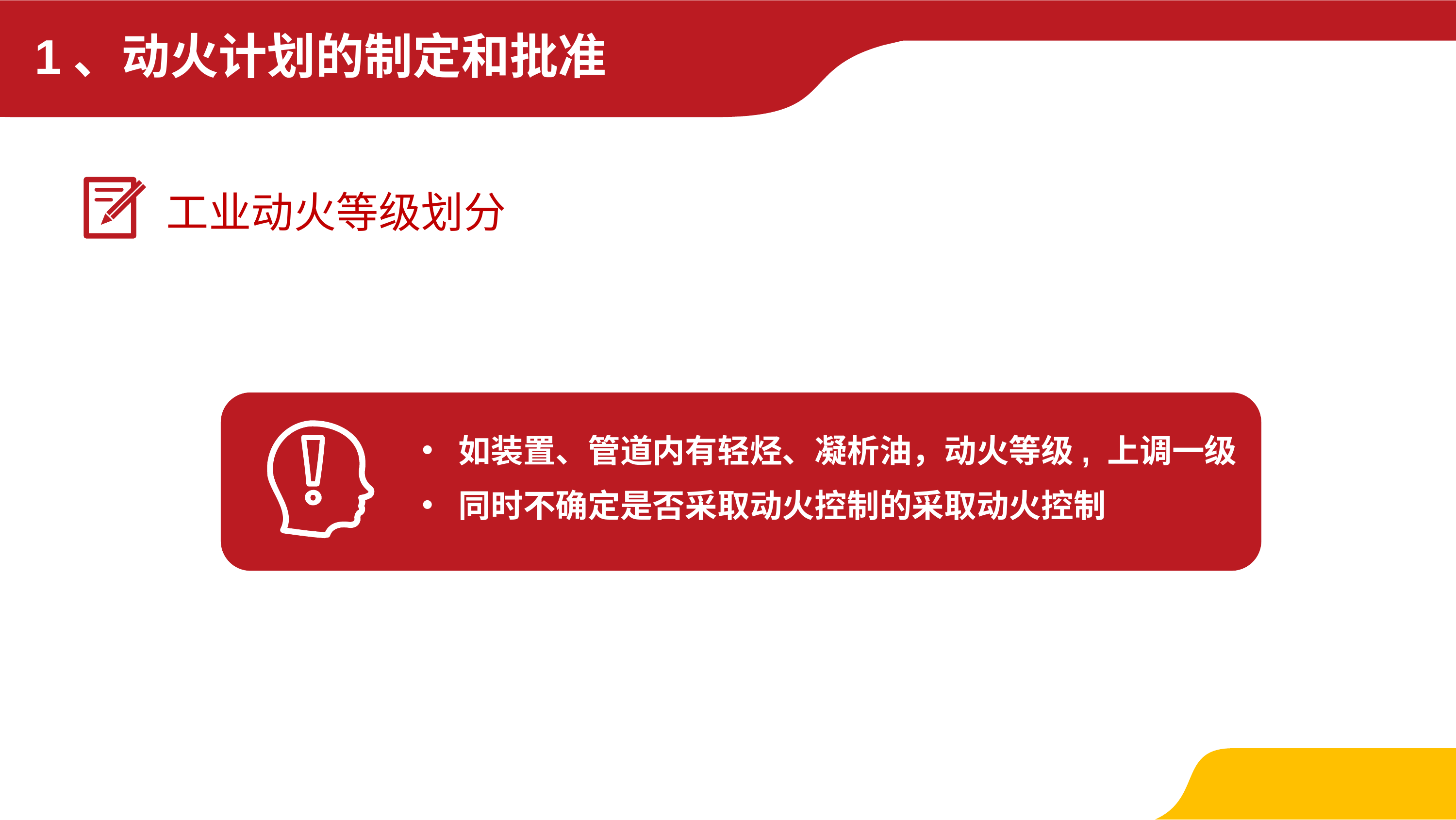

1、动火计划的制定和批准

工业动火等级划分

如装置、管道内有轻烃、凝析油，动火等级, 上调一级
同时不确定是否采取动火控制的采取动火控制